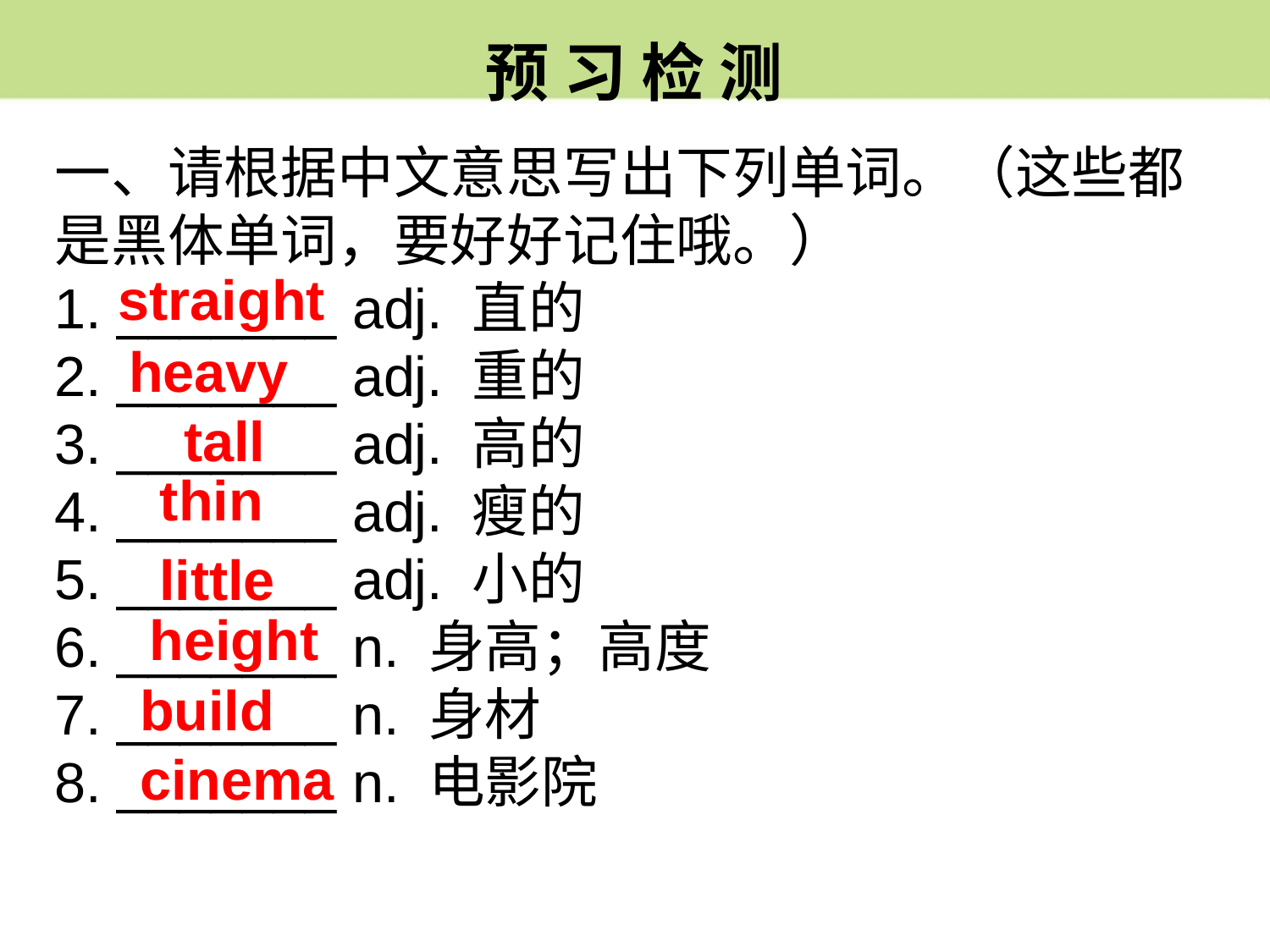

预 习 检 测
一、请根据中文意思写出下列单词。（这些都是黑体单词，要好好记住哦。）
1. _______ adj. 直的
2. _______ adj. 重的
3. _______ adj. 高的
4. _______ adj. 瘦的
5. _______ adj. 小的
6. _______ n. 身高；高度
7. _______ n. 身材
8. _______ n. 电影院
straight
heavy
tall
thin
little
height
build
cinema